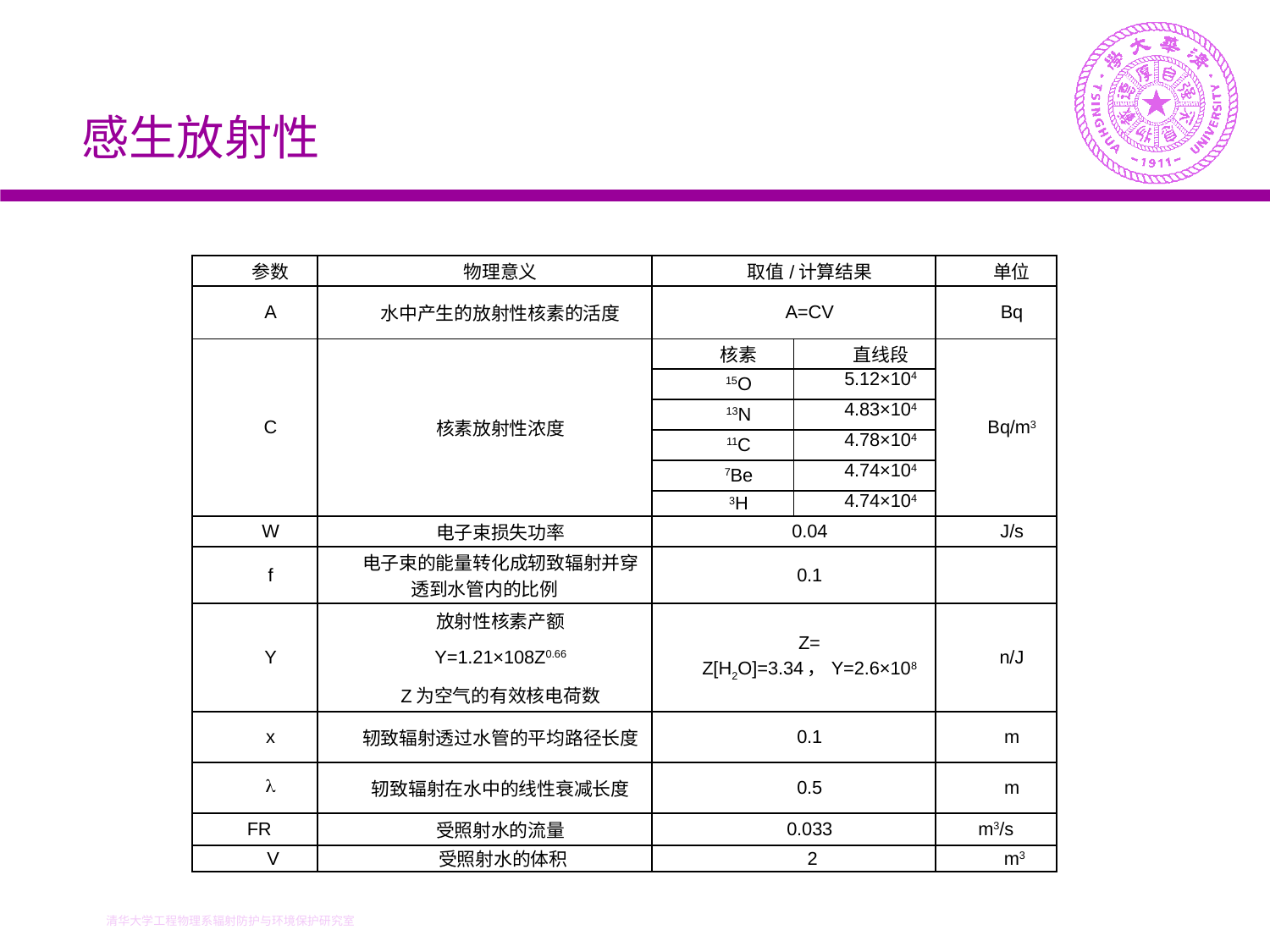

感生放射性

| 参数 | 物理意义 | 取值/计算结果 |  | 单位 |
| --- | --- | --- | --- | --- |
| A | 水中产生的放射性核素的活度 | A=CV |  | Bq |
| C | 核素放射性浓度 | 核素 | 直线段 | Bq/m3 |
|  |  | 15O | 5.12×104 |  |
|  |  | 13N | 4.83×104 |  |
|  |  | 11C | 4.78×104 |  |
|  |  | 7Be | 4.74×104 |  |
|  |  | 3H | 4.74×104 |  |
| W | 电子束损失功率 | 0.04 |  | J/s |
| f | 电子束的能量转化成轫致辐射并穿透到水管内的比例 | 0.1 |  |  |
| Y | 放射性核素产额 Y=1.21×108Z0.66 Z为空气的有效核电荷数 | Z= Z[H2O]=3.34，Y=2.6×108 |  | n/J |
| x | 轫致辐射透过水管的平均路径长度 | 0.1 |  | m |
| λ | 轫致辐射在水中的线性衰减长度 | 0.5 |  | m |
| FR | 受照射水的流量 | 0.033 |  | m3/s |
| V | 受照射水的体积 | 2 |  | m3 |
41